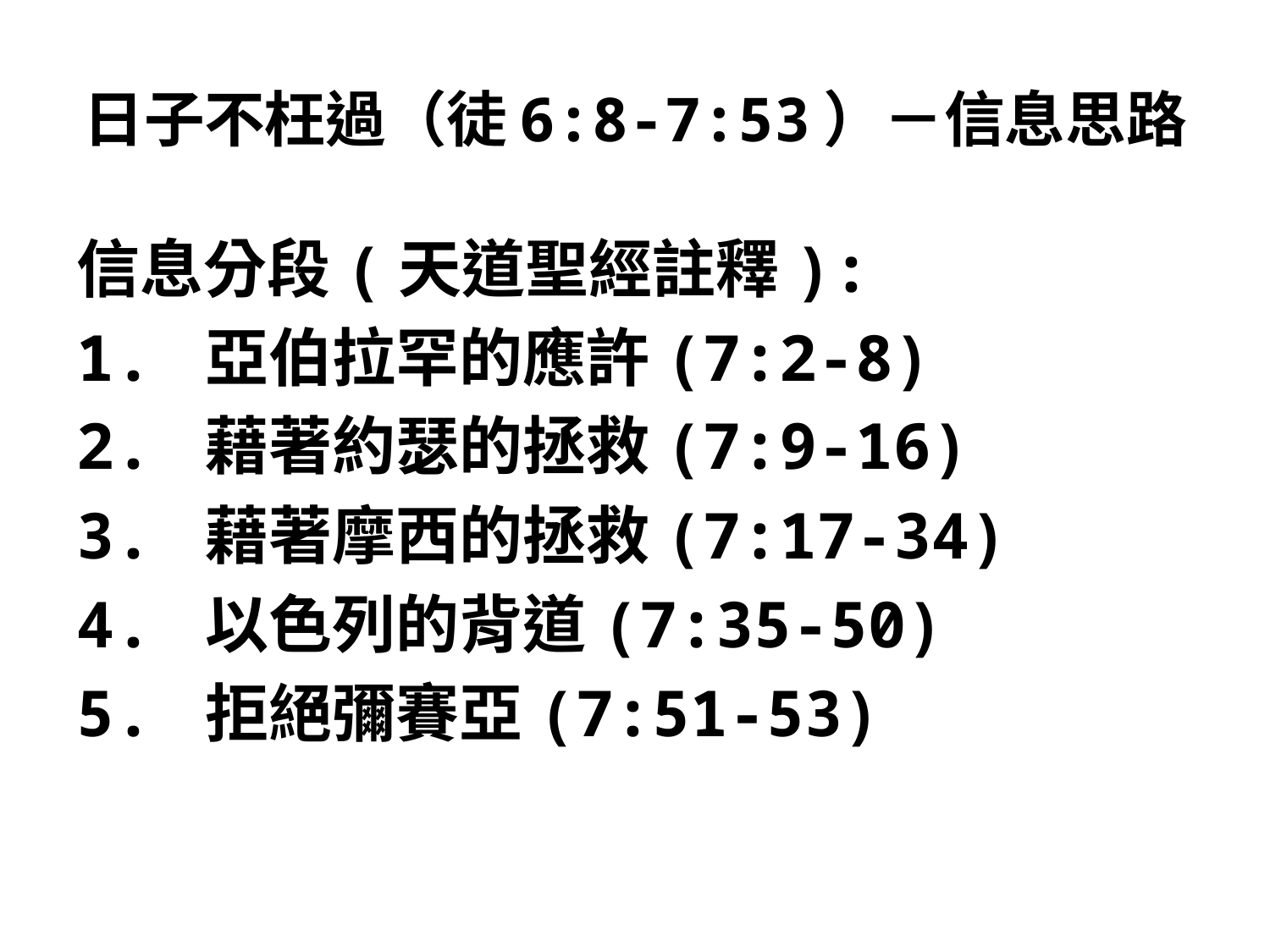

# 日子不枉過（徒6:8-7:53）－信息思路
信息分段(天道聖經註釋):
1. 亞伯拉罕的應許(7:2-8)
2. 藉著約瑟的拯救(7:9-16)
3. 藉著摩西的拯救(7:17-34)
4. 以色列的背道(7:35-50)
5. 拒絕彌賽亞(7:51-53)